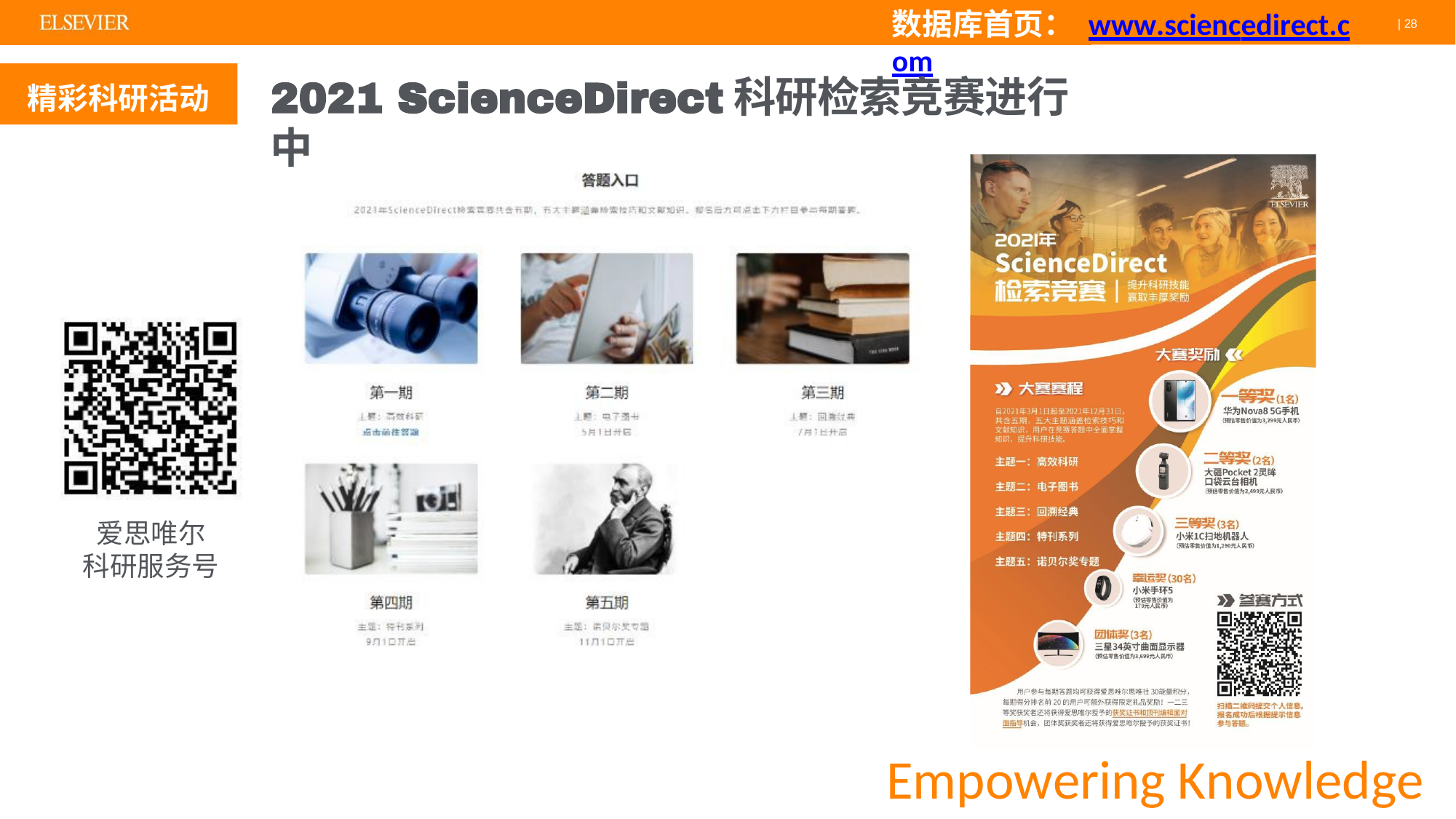

数据库首页： www.sciencedirect.com
| 28

2021 ScienceDirect科研检索竞赛进行中
精彩科研活动

爱思唯尔
科研服务号
Empowering Knowledge